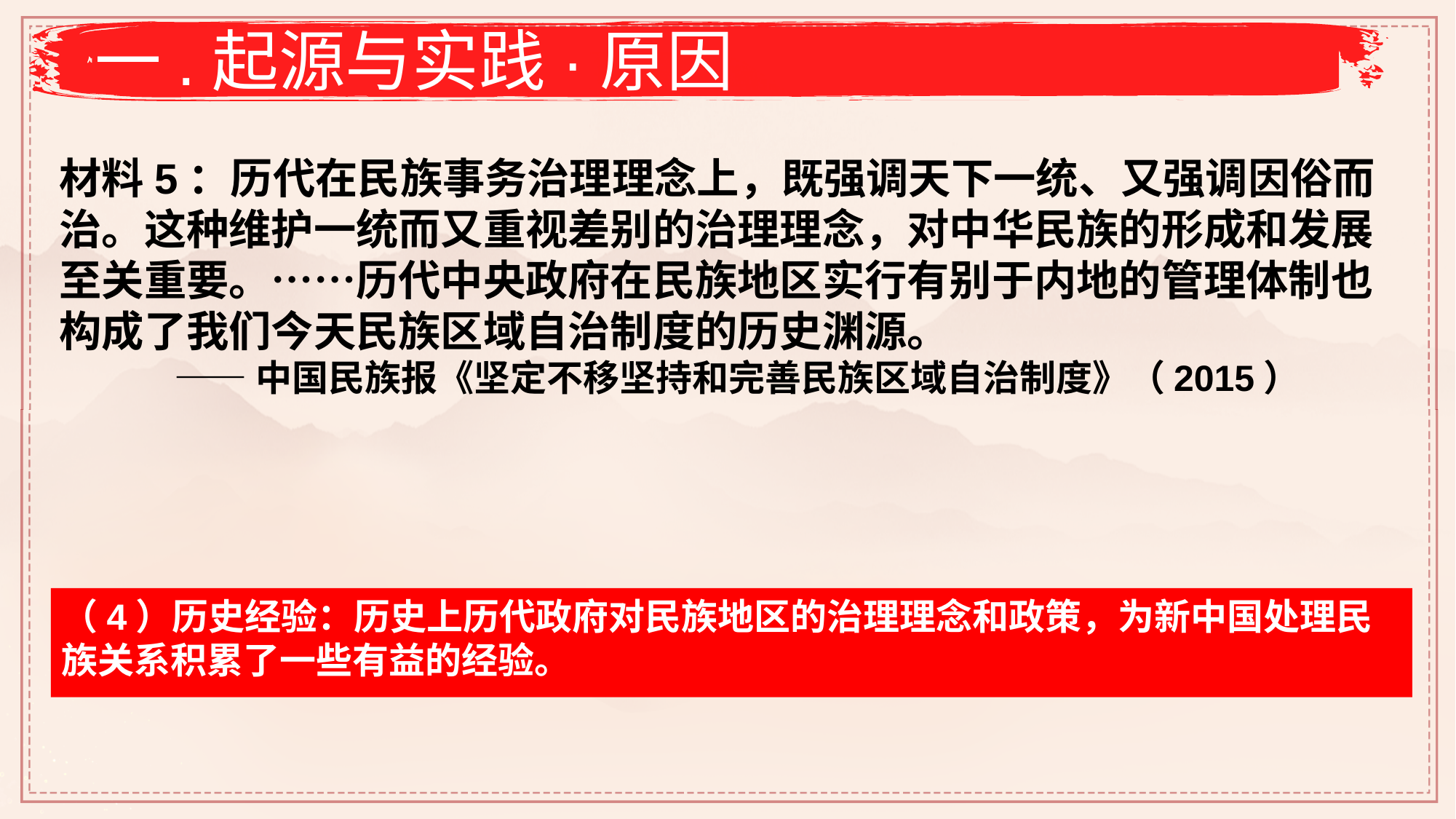

一.起源与实践·原因

材料5：历代在民族事务治理理念上，既强调天下一统、又强调因俗而治。这种维护一统而又重视差别的治理理念，对中华民族的形成和发展至关重要。……历代中央政府在民族地区实行有别于内地的管理体制也构成了我们今天民族区域自治制度的历史渊源。
              ——中国民族报《坚定不移坚持和完善民族区域自治制度》（2015）
（4）历史经验：历史上历代政府对民族地区的治理理念和政策，为新中国处理民族关系积累了一些有益的经验。